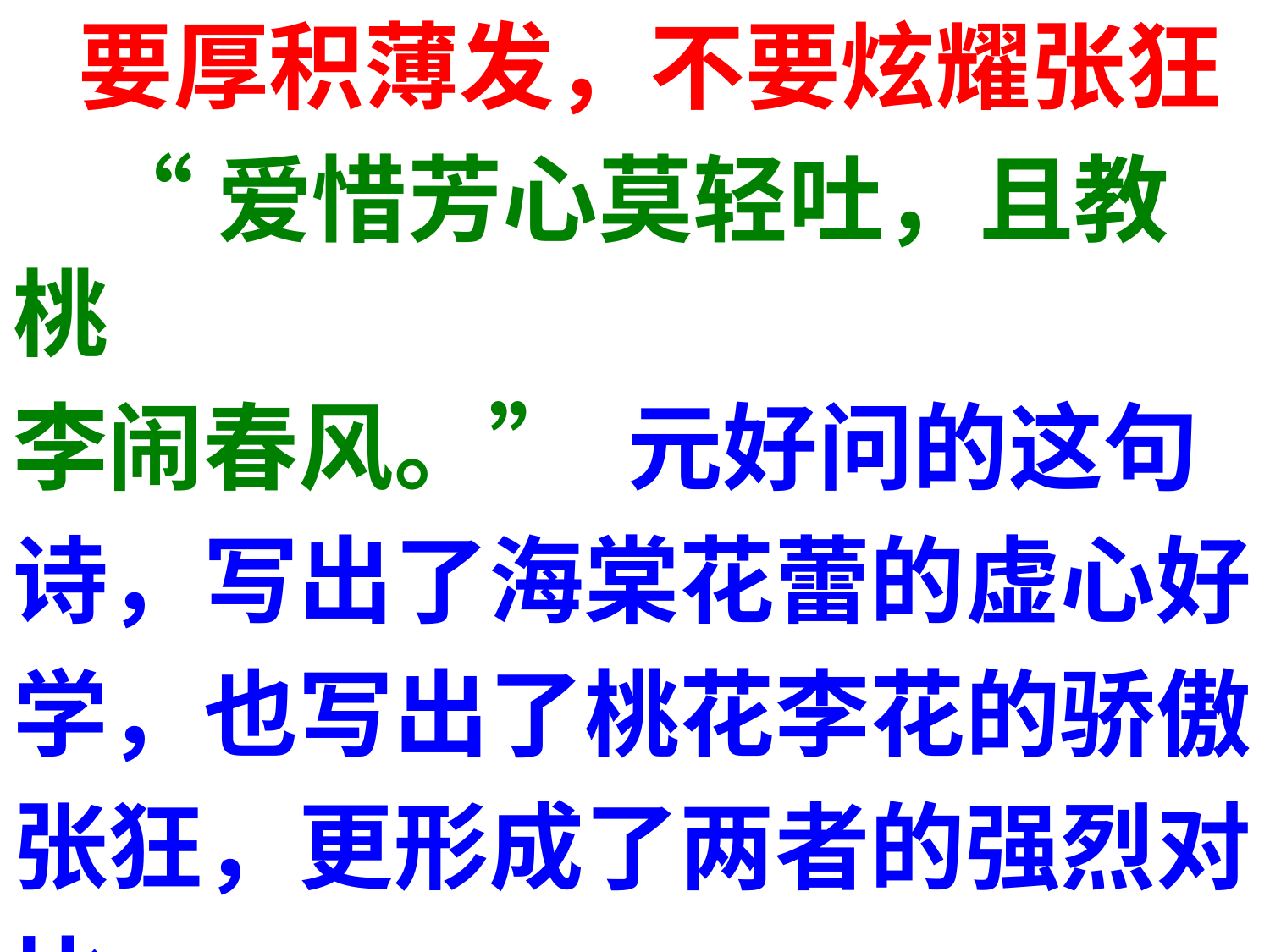

要厚积薄发，不要炫耀张狂
    “爱惜芳心莫轻吐，且教桃
李闹春风。”  元好问的这句
诗，写出了海棠花蕾的虚心好
学，也写出了桃花李花的骄傲
张狂，更形成了两者的强烈对
比。